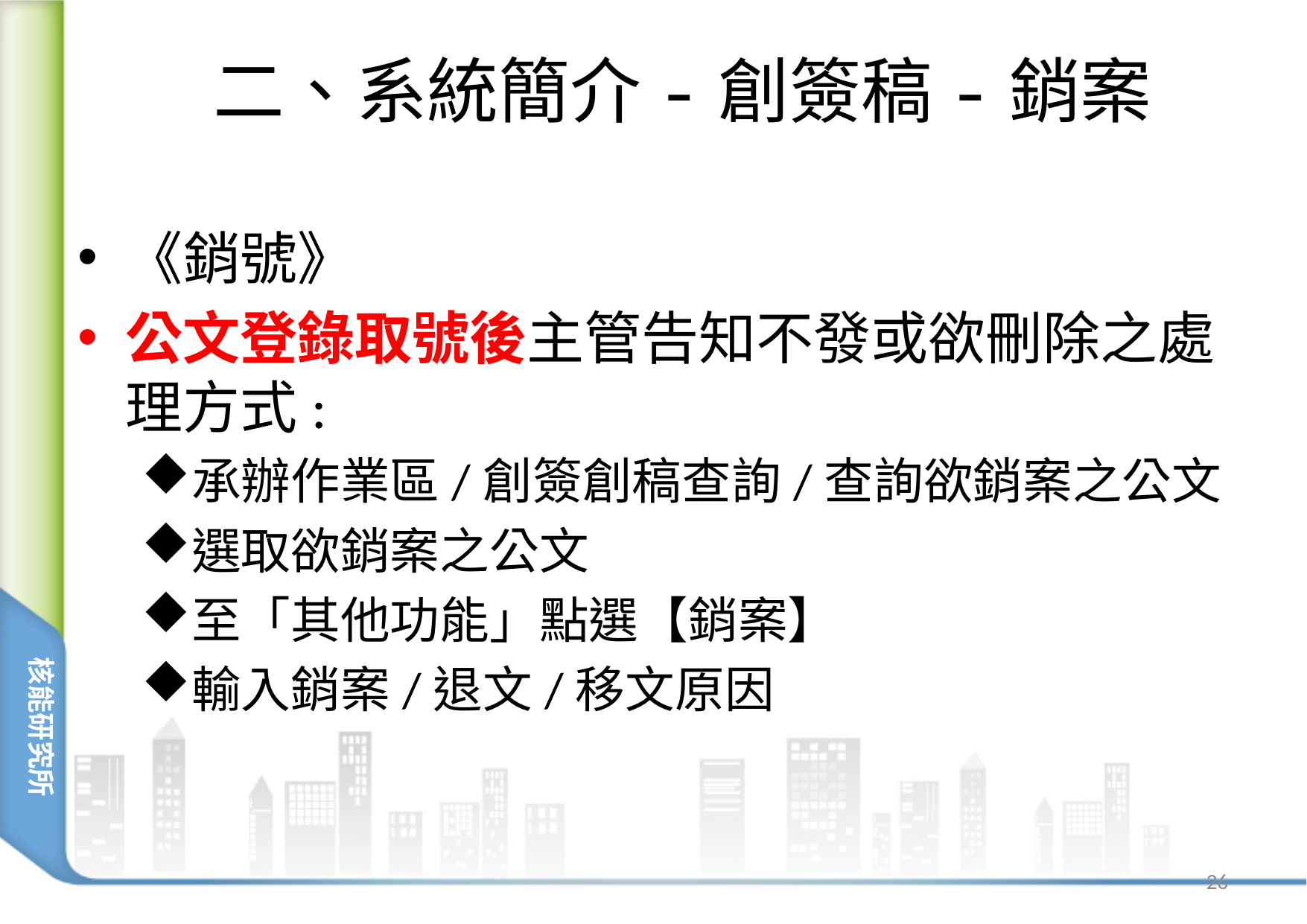

# 二、系統簡介-創簽稿-銷案
《銷號》
公文登錄取號後主管告知不發或欲刪除之處理方式:
承辦作業區/創簽創稿查詢/查詢欲銷案之公文
選取欲銷案之公文
至「其他功能」點選【銷案】
輸入銷案/退文/移文原因

26